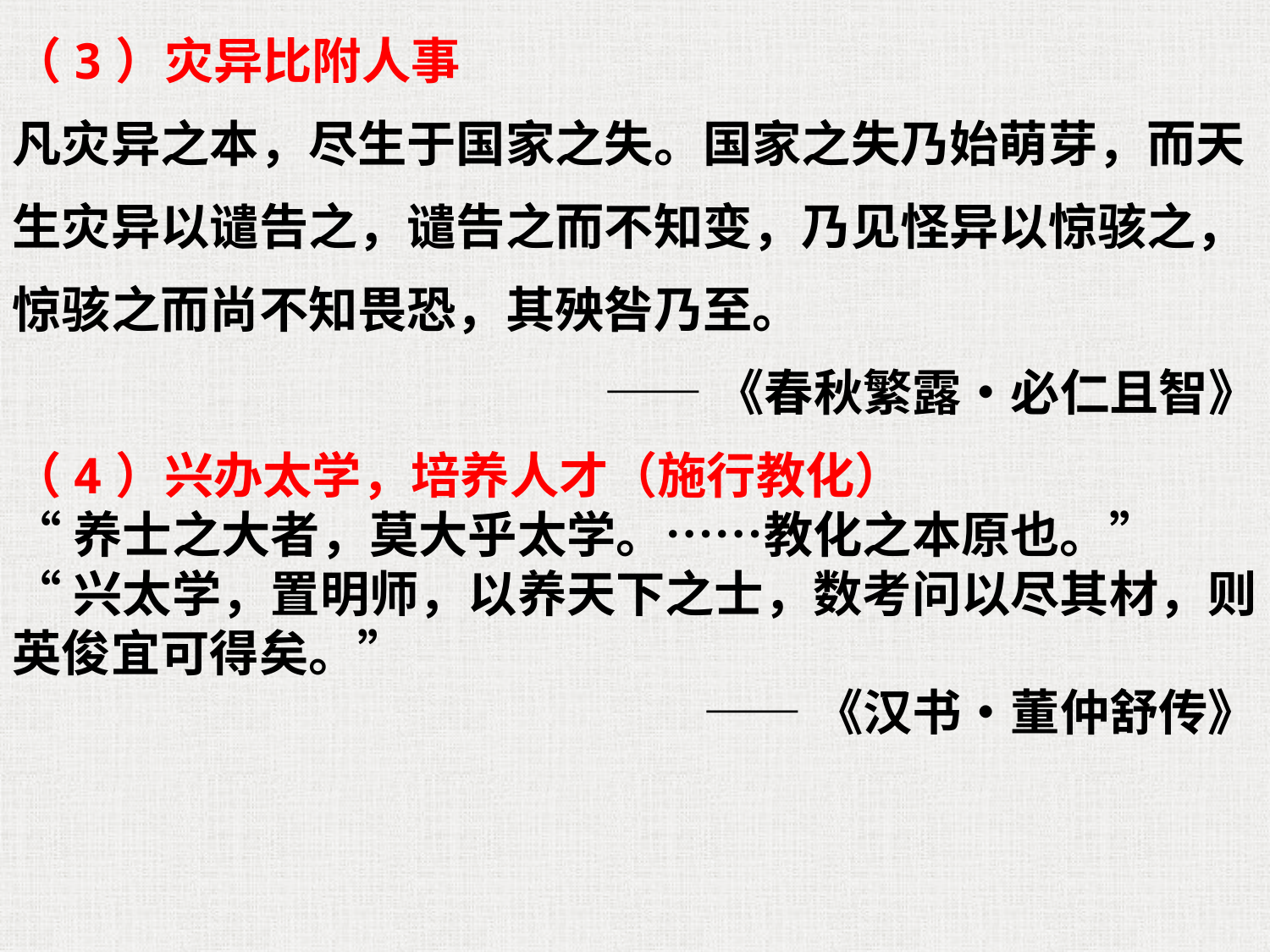

（3）灾异比附人事
凡灾异之本，尽生于国家之失。国家之失乃始萌芽，而天生灾异以谴告之，谴告之而不知变，乃见怪异以惊骇之，惊骇之而尚不知畏恐，其殃咎乃至。
                   ——《春秋繁露•必仁且智》
（4）兴办太学，培养人才（施行教化）
“养士之大者，莫大乎太学。……教化之本原也。”
“兴太学，置明师，以养天下之士，数考问以尽其材，则英俊宜可得矣。”
                ——《汉书•董仲舒传》